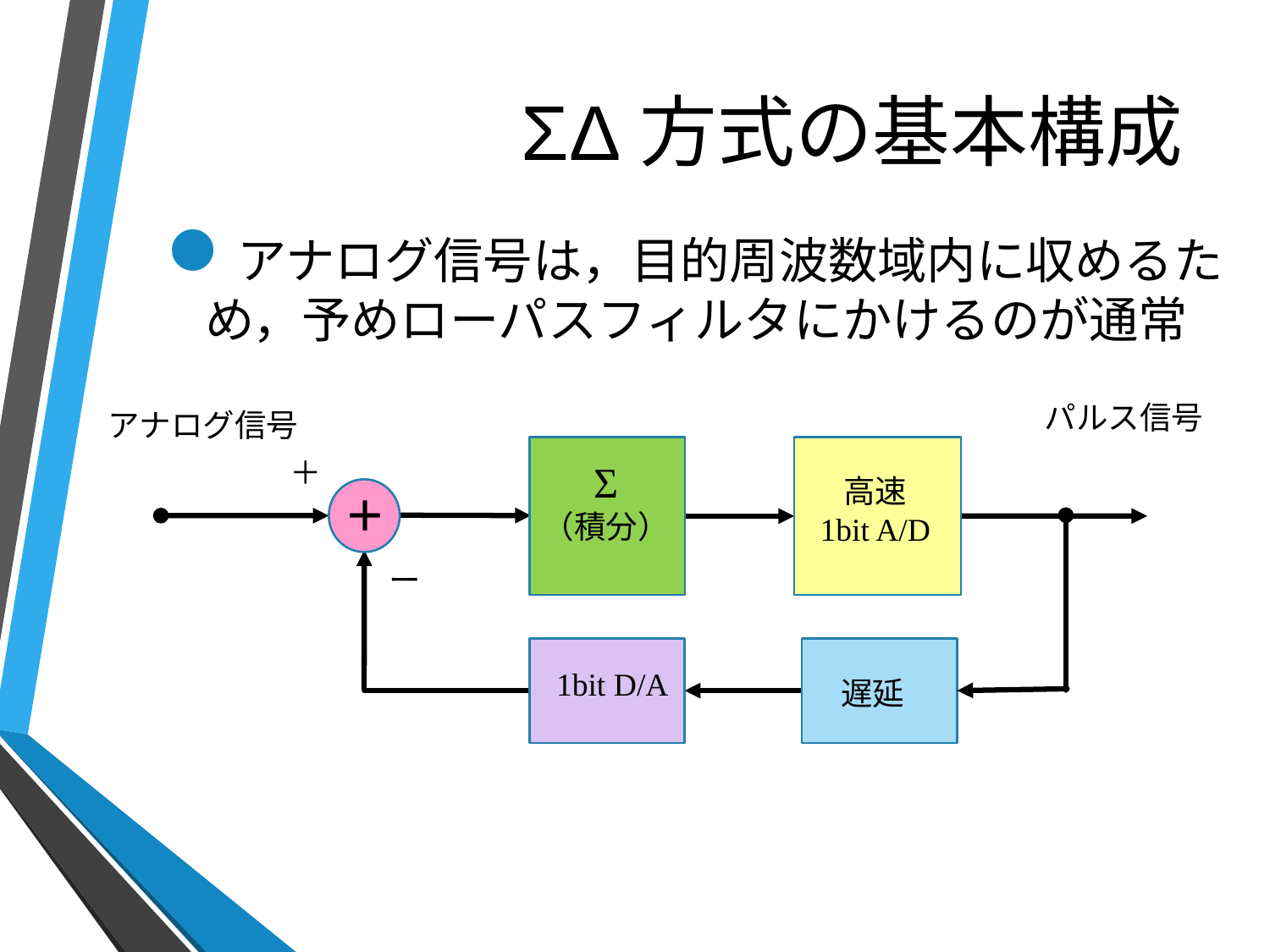

# ΣΔ方式の基本構成
アナログ信号は，目的周波数域内に収めるため，予めローパスフィルタにかけるのが通常
パルス信号
アナログ信号

＋
Σ
（積分）
高速
1bit A/D

＋
ー

1bit D/A
遅延